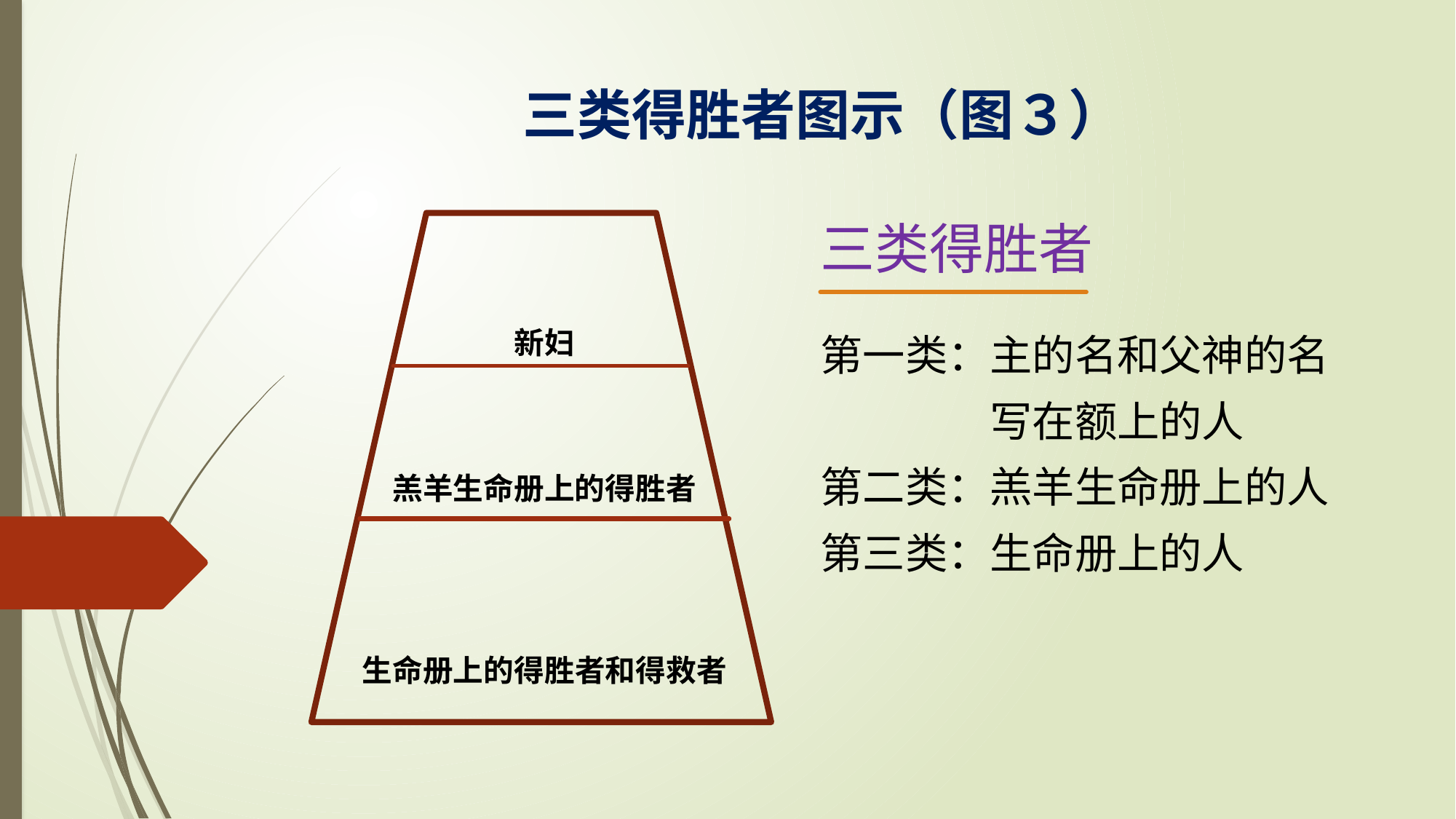

三类得胜者图示（图３）
三类得胜者

第一类：主的名和父神的名
　　　　写在额上的人
第二类：羔羊生命册上的人
第三类：生命册上的人

新妇

羔羊生命册上的得胜者

生命册上的得胜者和得救者